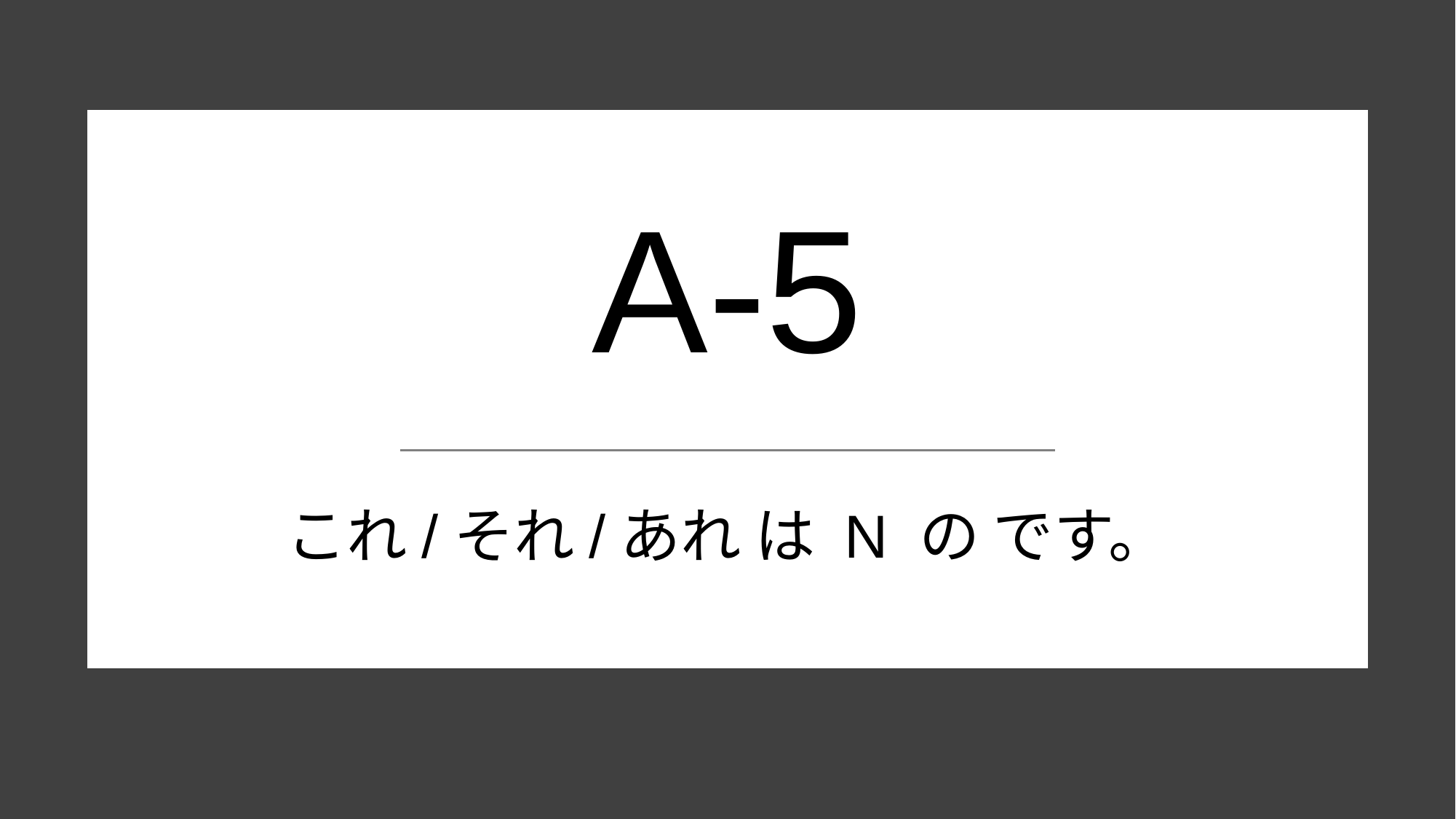

# A-5
これ/それ/あれ は N の です。